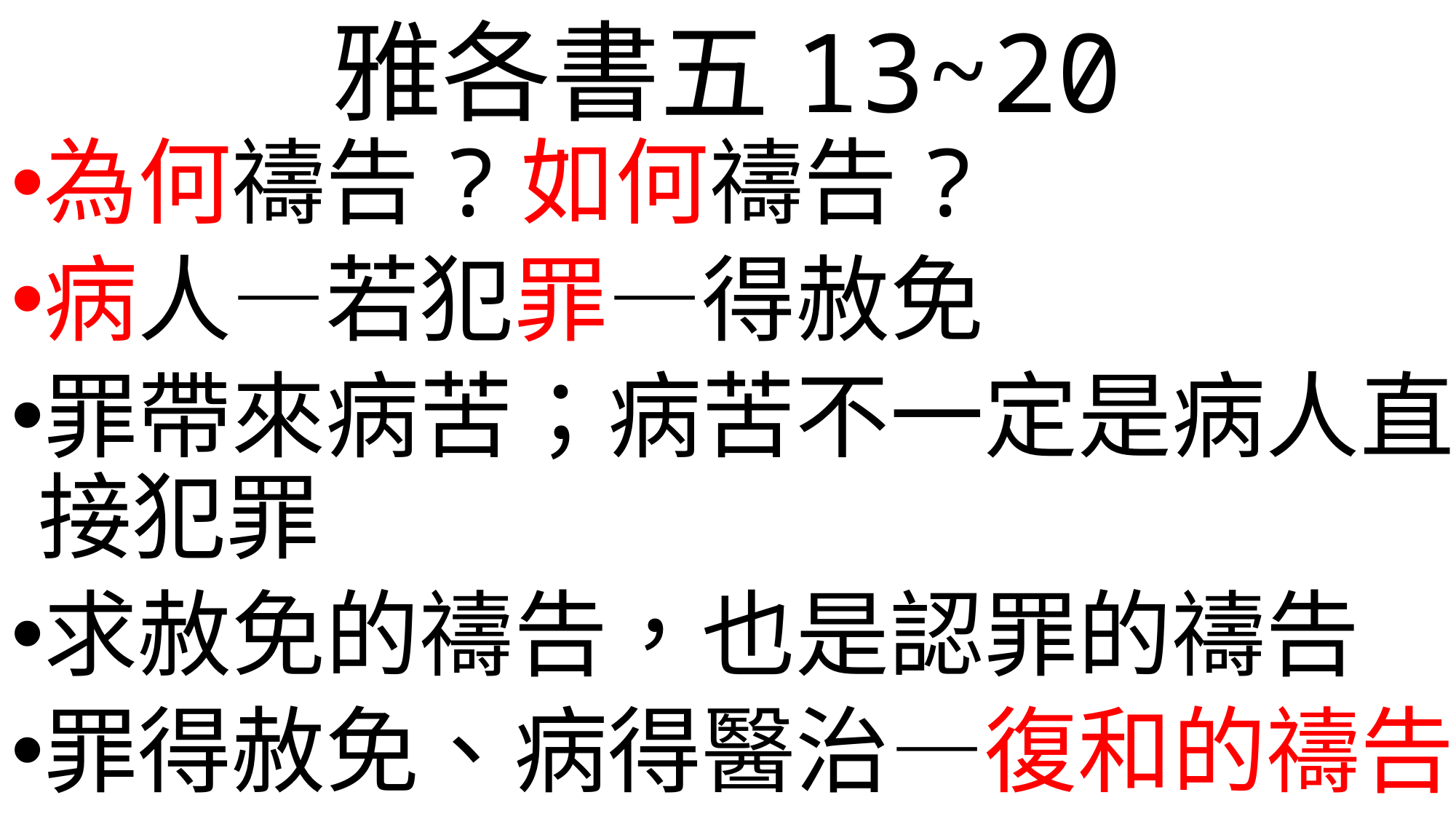

# 雅各書五13~20
為何禱告?如何禱告?
病人—若犯罪—得赦免
罪帶來病苦；病苦不一定是病人直接犯罪
求赦免的禱告，也是認罪的禱告
罪得赦免、病得醫治—復和的禱告